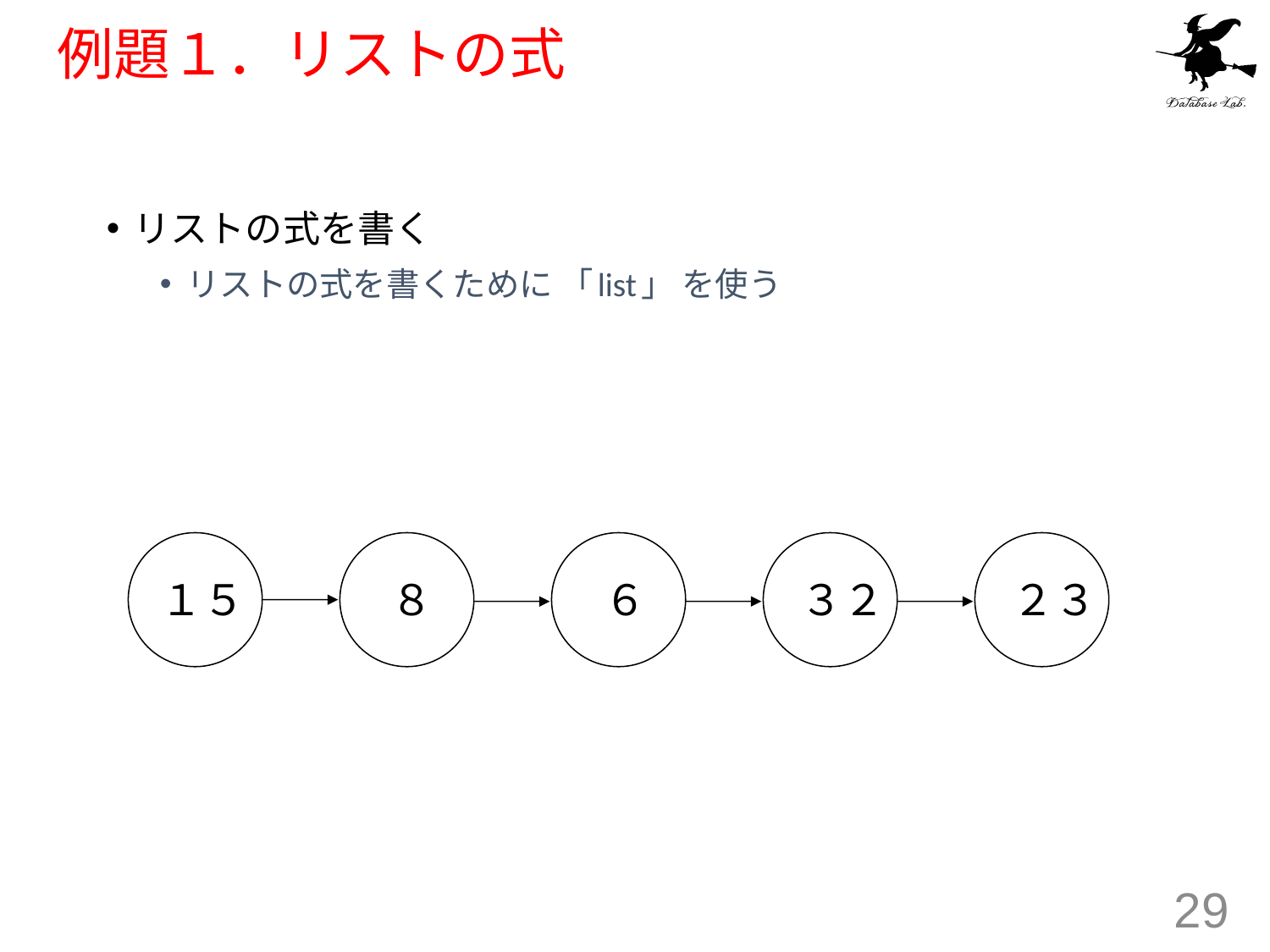

# 例題１．リストの式
リストの式を書く
リストの式を書くために 「list」 を使う

１５
８
６
３２
２３

29